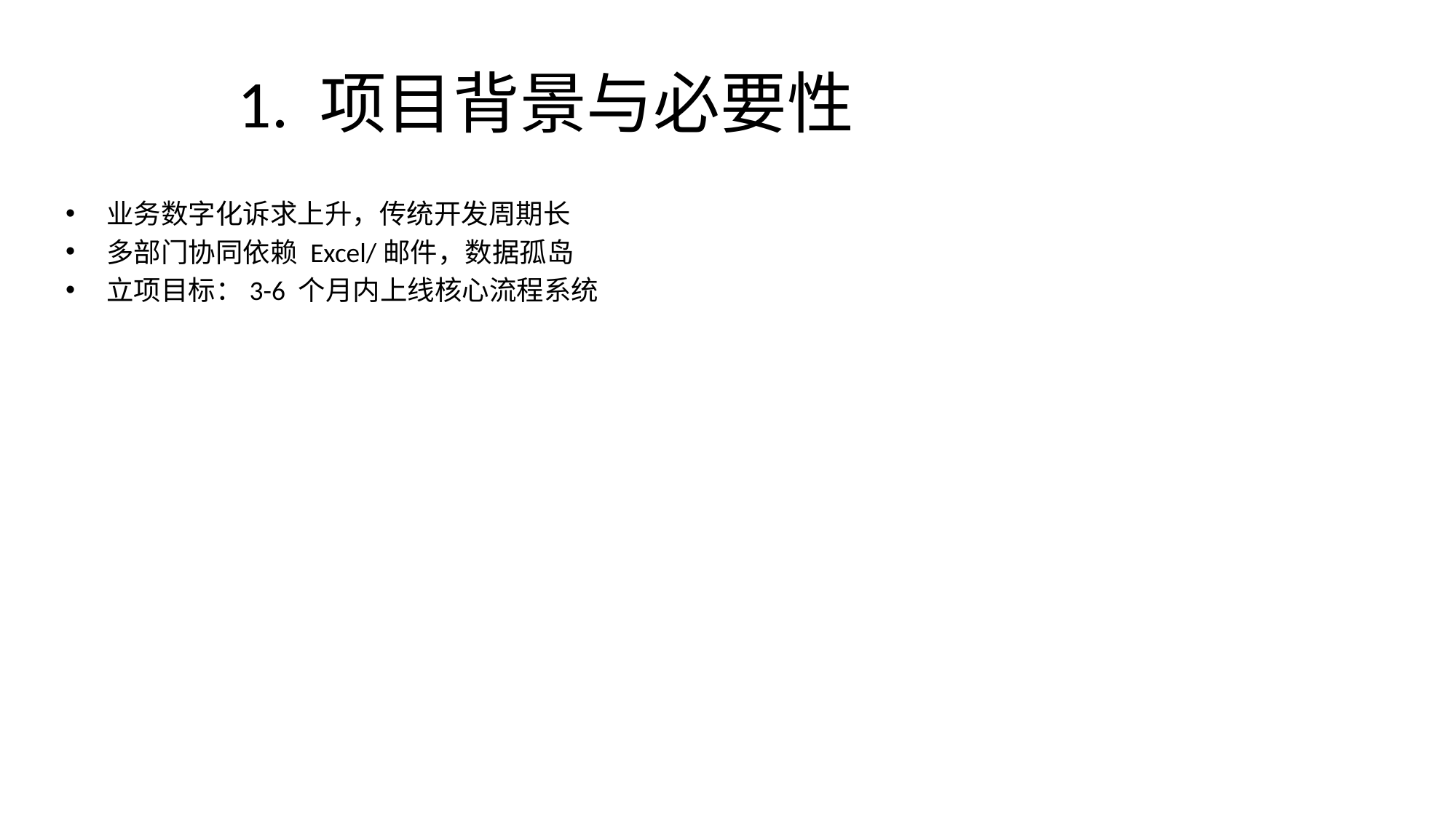

# 1. 项目背景与必要性
业务数字化诉求上升，传统开发周期长
多部门协同依赖 Excel/邮件，数据孤岛
立项目标：3-6 个月内上线核心流程系统